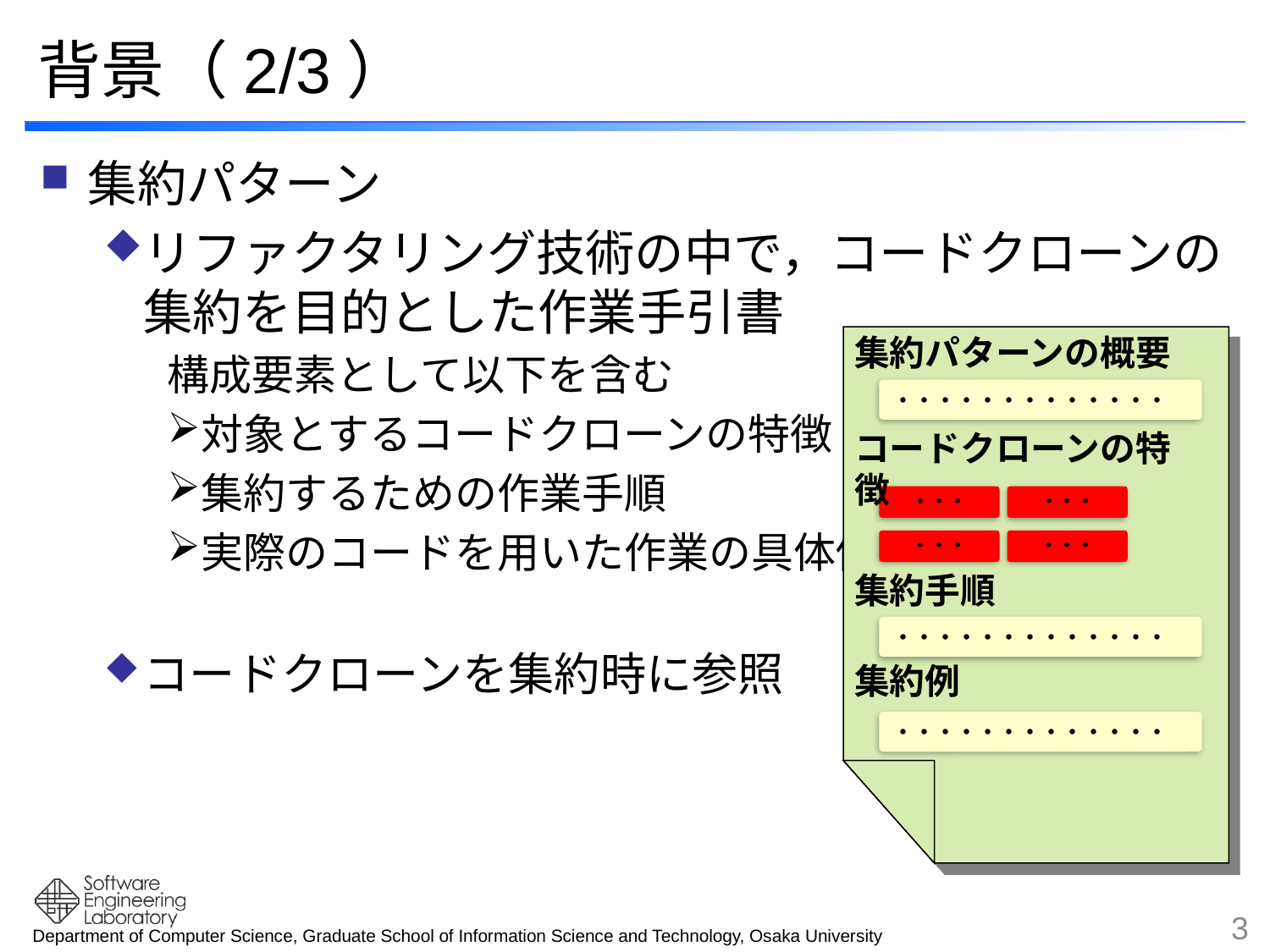

# 背景（2/3）
集約パターン
リファクタリング技術の中で，コードクローンの集約を目的とした作業手引書
構成要素として以下を含む
対象とするコードクローンの特徴
集約するための作業手順
実際のコードを用いた作業の具体例

コードクローンを集約時に参照

集約パターンの概要
・・・・・・・・・・・・・
コードクローンの特徴

・・・

・・・

・・・

・・・
集約手順
・・・・・・・・・・・・・
集約例
・・・・・・・・・・・・・
3